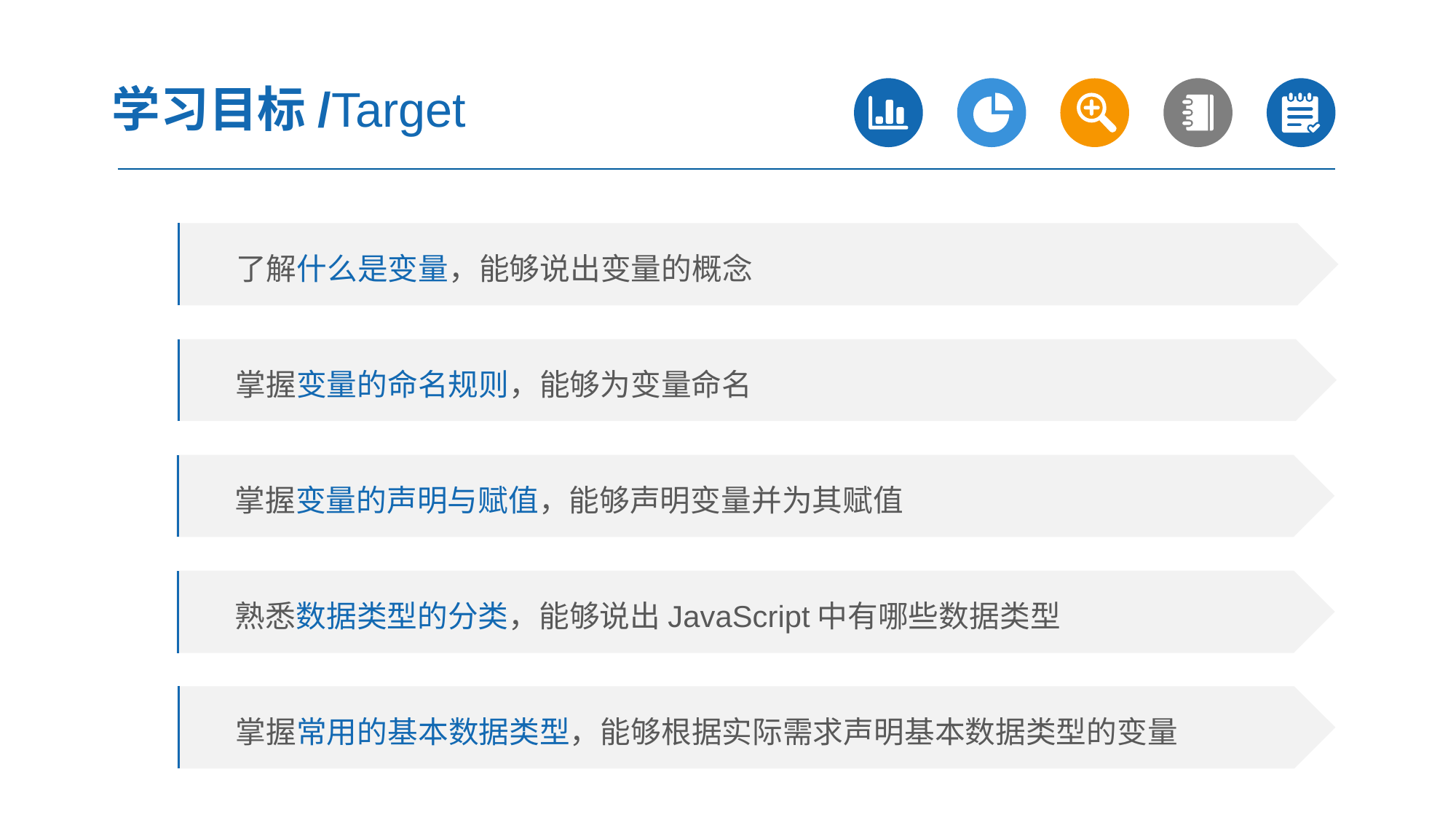

学习目标/Target
      了解什么是变量，能够说出变量的概念

      掌握变量的命名规则，能够为变量命名

      掌握变量的声明与赋值，能够声明变量并为其赋值

      熟悉数据类型的分类，能够说出JavaScript中有哪些数据类型

      掌握常用的基本数据类型，能够根据实际需求声明基本数据类型的变量